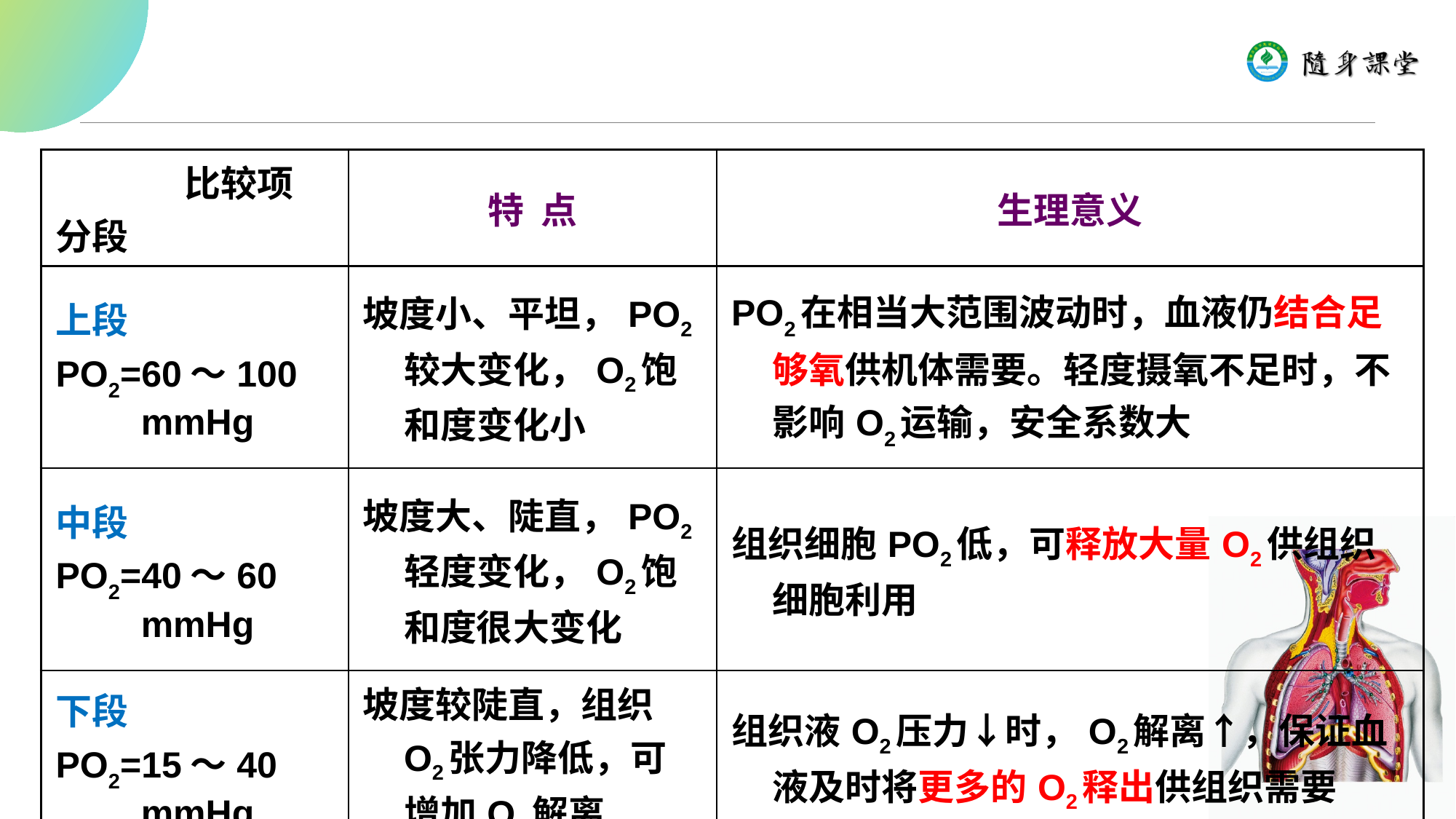

| 比较项 分段 | 特 点 | 生理意义 |
| --- | --- | --- |
| 上段 PO2=60～100 mmHg | 坡度小、平坦，PO2较大变化，O2饱和度变化小 | PO2在相当大范围波动时，血液仍结合足够氧供机体需要。轻度摄氧不足时，不影响O2运输，安全系数大 |
| 中段 PO2=40～60 mmHg | 坡度大、陡直，PO2轻度变化，O2饱和度很大变化 | 组织细胞PO2低，可释放大量O2供组织细胞利用 |
| 下段 PO2=15～40 mmHg | 坡度较陡直，组织O2张力降低，可增加O2解离 | 组织液O2压力↓时，O2解离↑，保证血液及时将更多的O2释出供组织需要 |